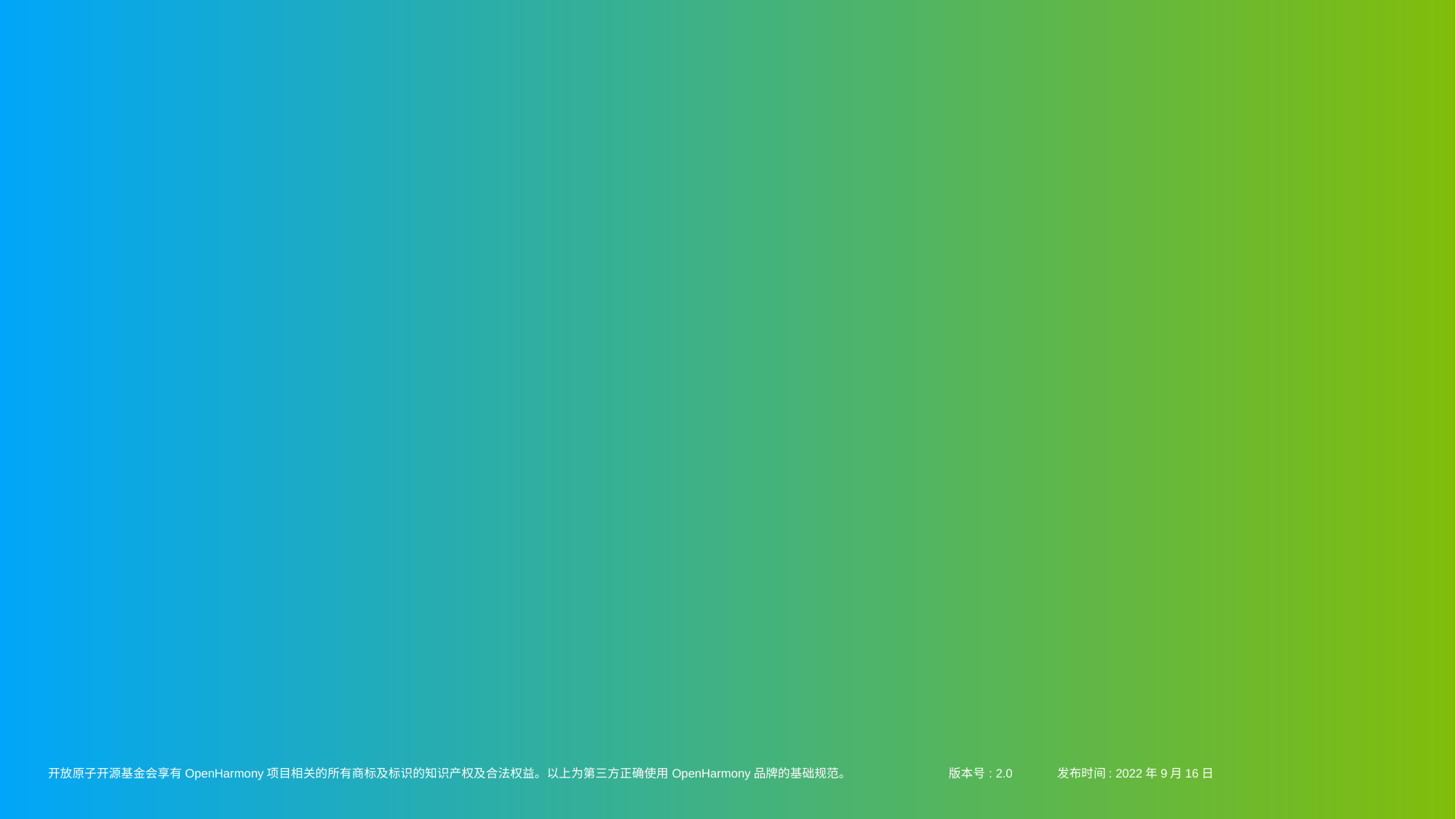

开放原子开源基金会享有OpenHarmony项目相关的所有商标及标识的知识产权及合法权益。以上为第三方正确使用OpenHarmony品牌的基础规范。                                    版本号: 2.0            发布时间: 2022年9月16日